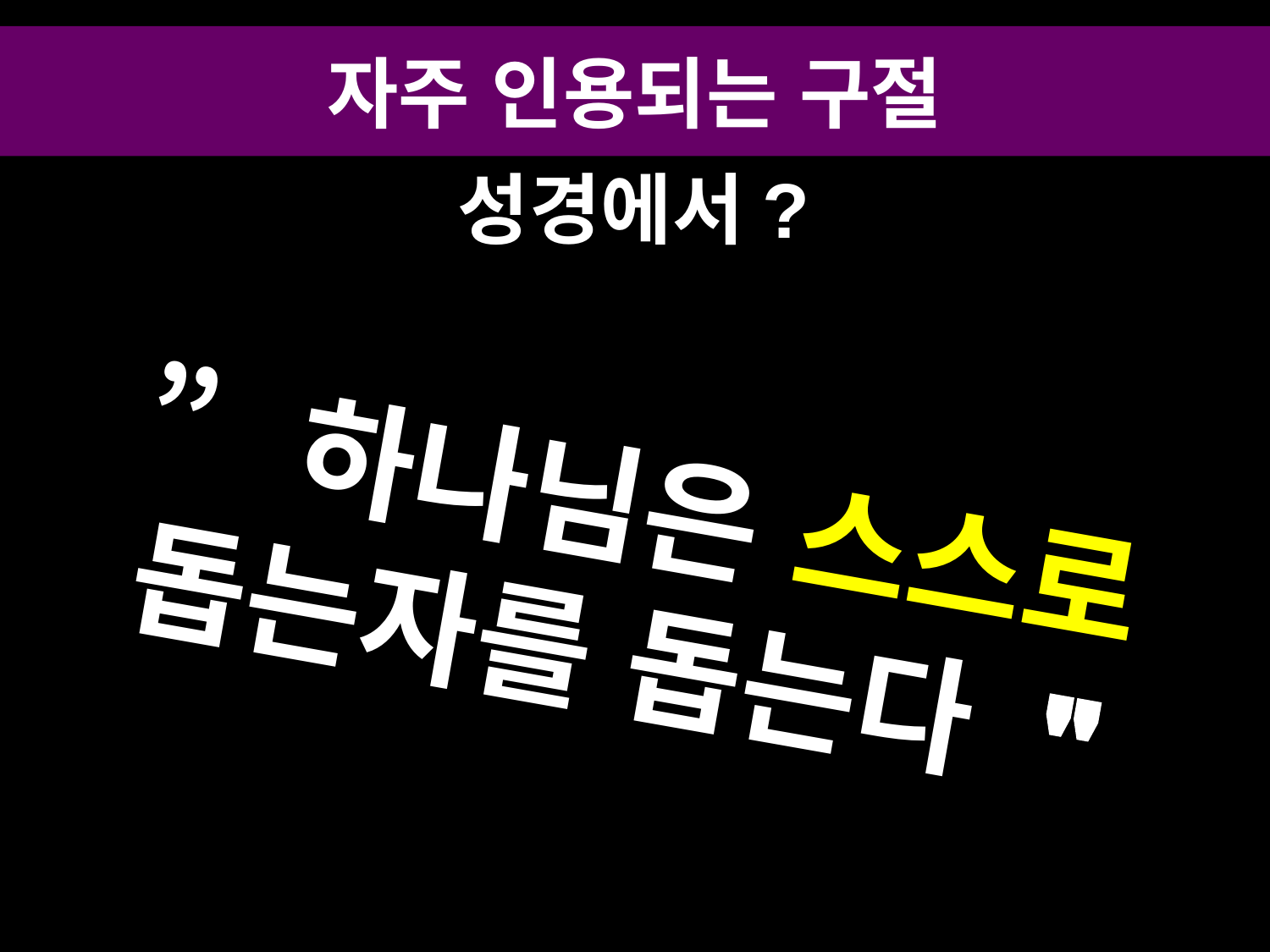

# 자주 인용되는 구절
성경에서?
”하나님은 스스로 돕는자를 돕는다 "